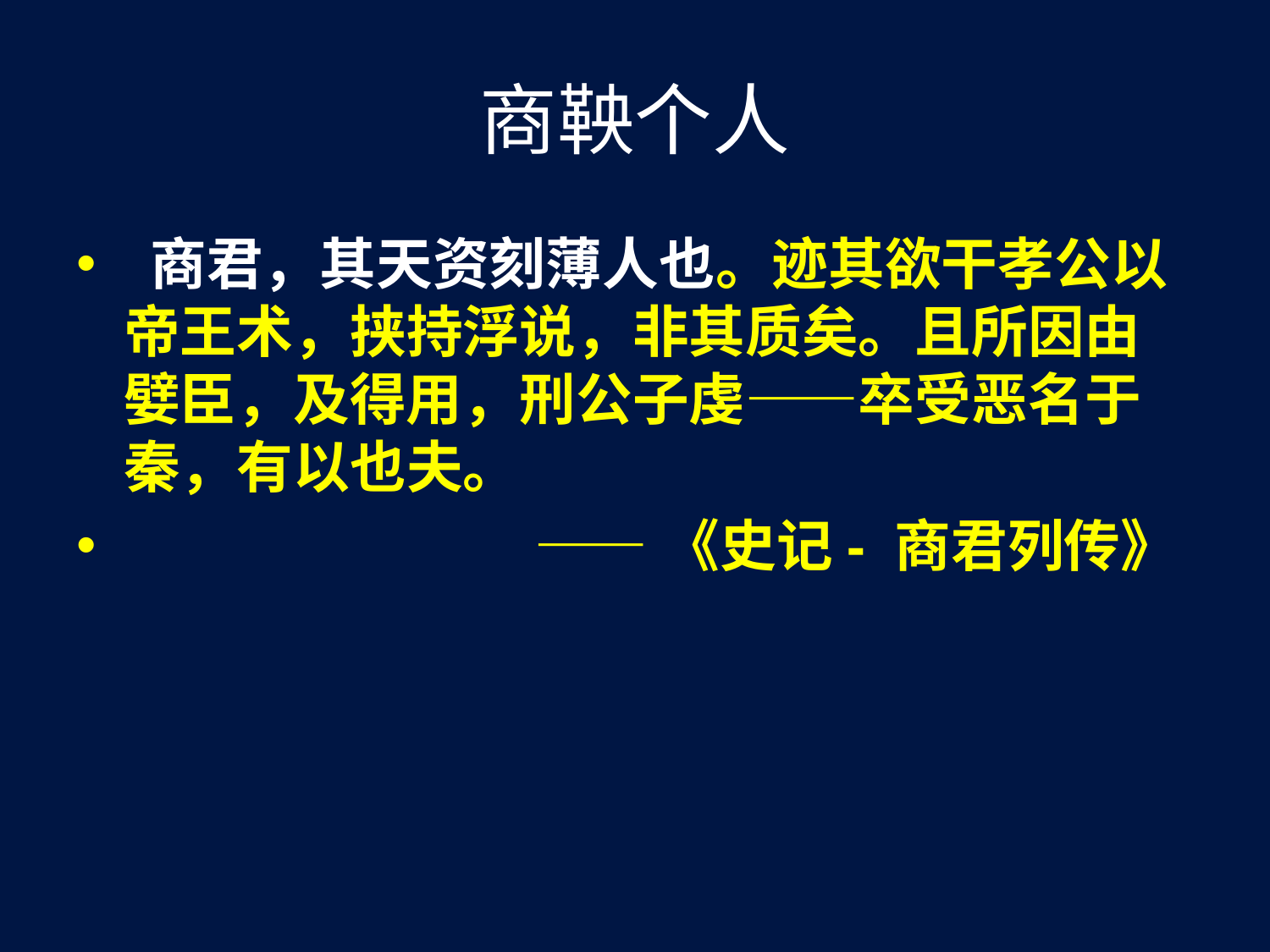

# 商鞅个人
 商君，其天资刻薄人也。迹其欲干孝公以帝王术，挟持浮说，非其质矣。且所因由嬖臣，及得用，刑公子虔——卒受恶名于秦，有以也夫。
                                ——《史记- 商君列传》